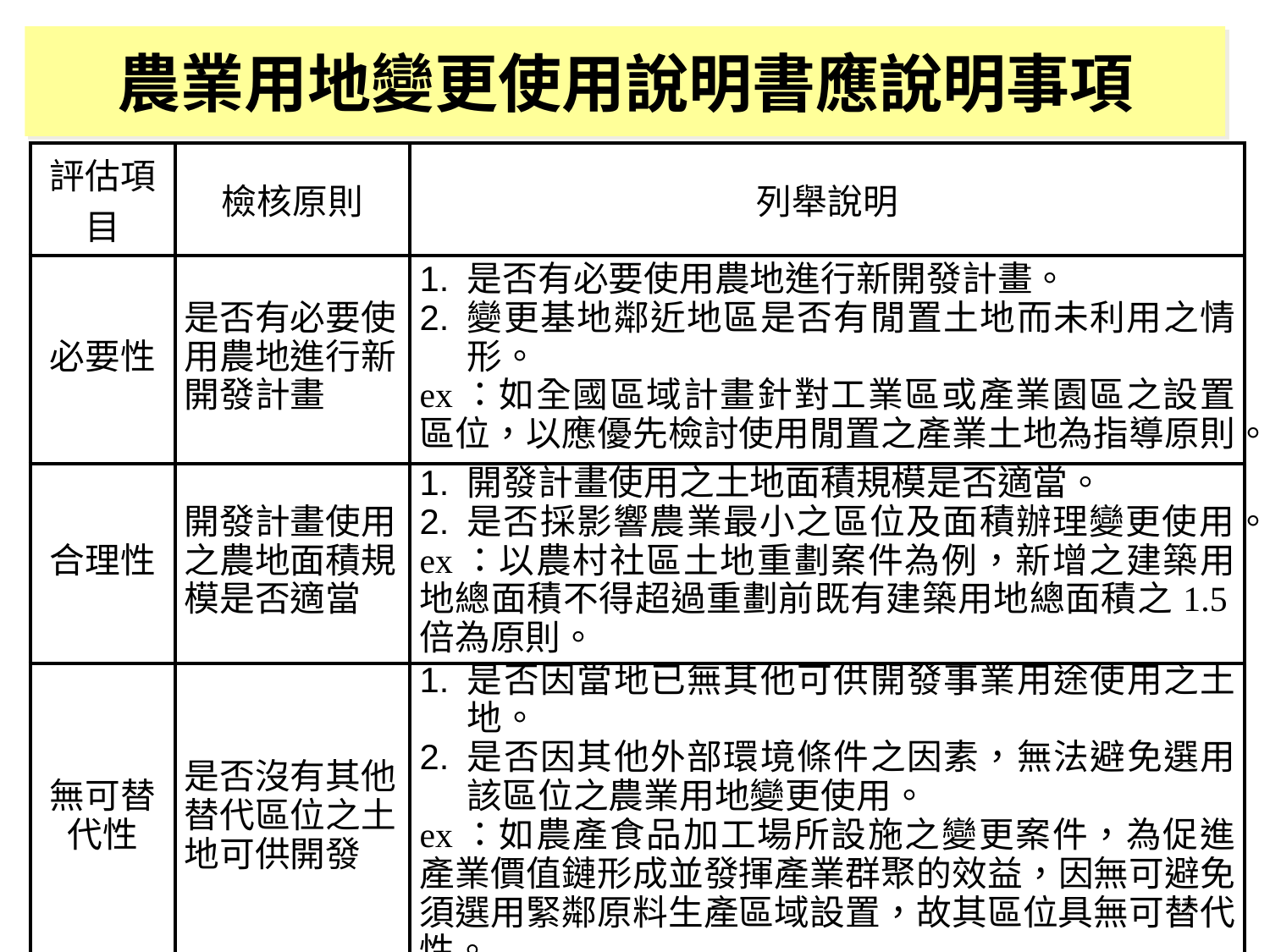

農業用地變更使用說明書應說明事項

| 評估項目 | 檢核原則 | 列舉說明 |
| --- | --- | --- |
| 必要性 | 是否有必要使用農地進行新開發計畫 | 是否有必要使用農地進行新開發計畫。 變更基地鄰近地區是否有閒置土地而未利用之情形。 ex：如全國區域計畫針對工業區或產業園區之設置區位，以應優先檢討使用閒置之產業土地為指導原則。 |
| 合理性 | 開發計畫使用之農地面積規模是否適當 | 開發計畫使用之土地面積規模是否適當。 是否採影響農業最小之區位及面積辦理變更使用。 ex：以農村社區土地重劃案件為例，新增之建築用地總面積不得超過重劃前既有建築用地總面積之1.5倍為原則。 |
| 無可替代性 | 是否沒有其他替代區位之土地可供開發 | 是否因當地已無其他可供開發事業用途使用之土地。 是否因其他外部環境條件之因素，無法避免選用該區位之農業用地變更使用。 ex：如農產食品加工場所設施之變更案件，為促進產業價值鏈形成並發揮產業群聚的效益，因無可避免須選用緊鄰原料生產區域設置，故其區位具無可替代性。 |
17